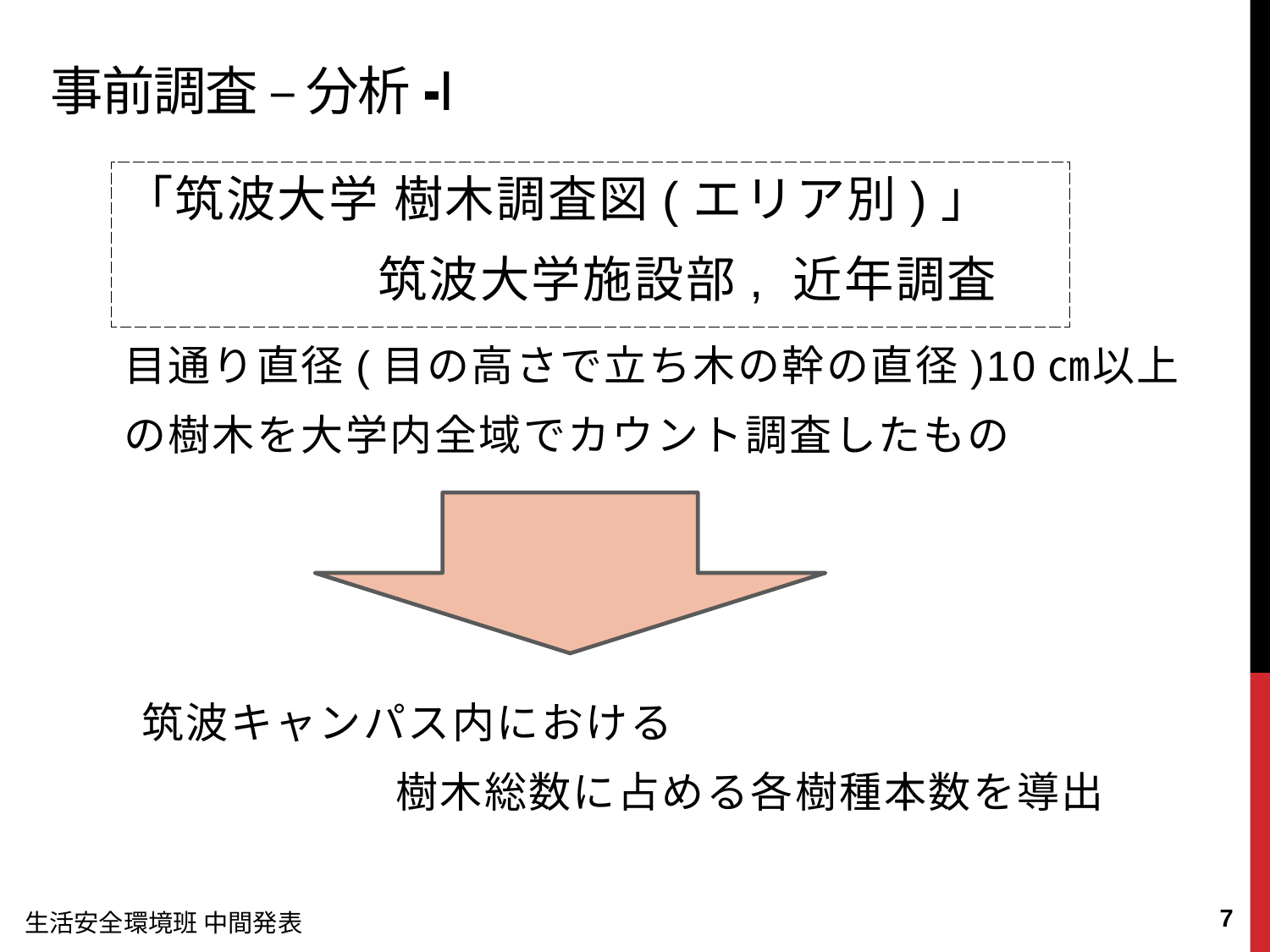

# 事前調査 – 分析-Ⅰ

「筑波大学 樹木調査図(エリア別)」
		筑波大学施設部, 近年調査
目通り直径(目の高さで立ち木の幹の直径)10㎝以上
の樹木を大学内全域でカウント調査したもの

筑波キャンパス内における
		樹木総数に占める各樹種本数を導出
7
生活安全環境班 中間発表